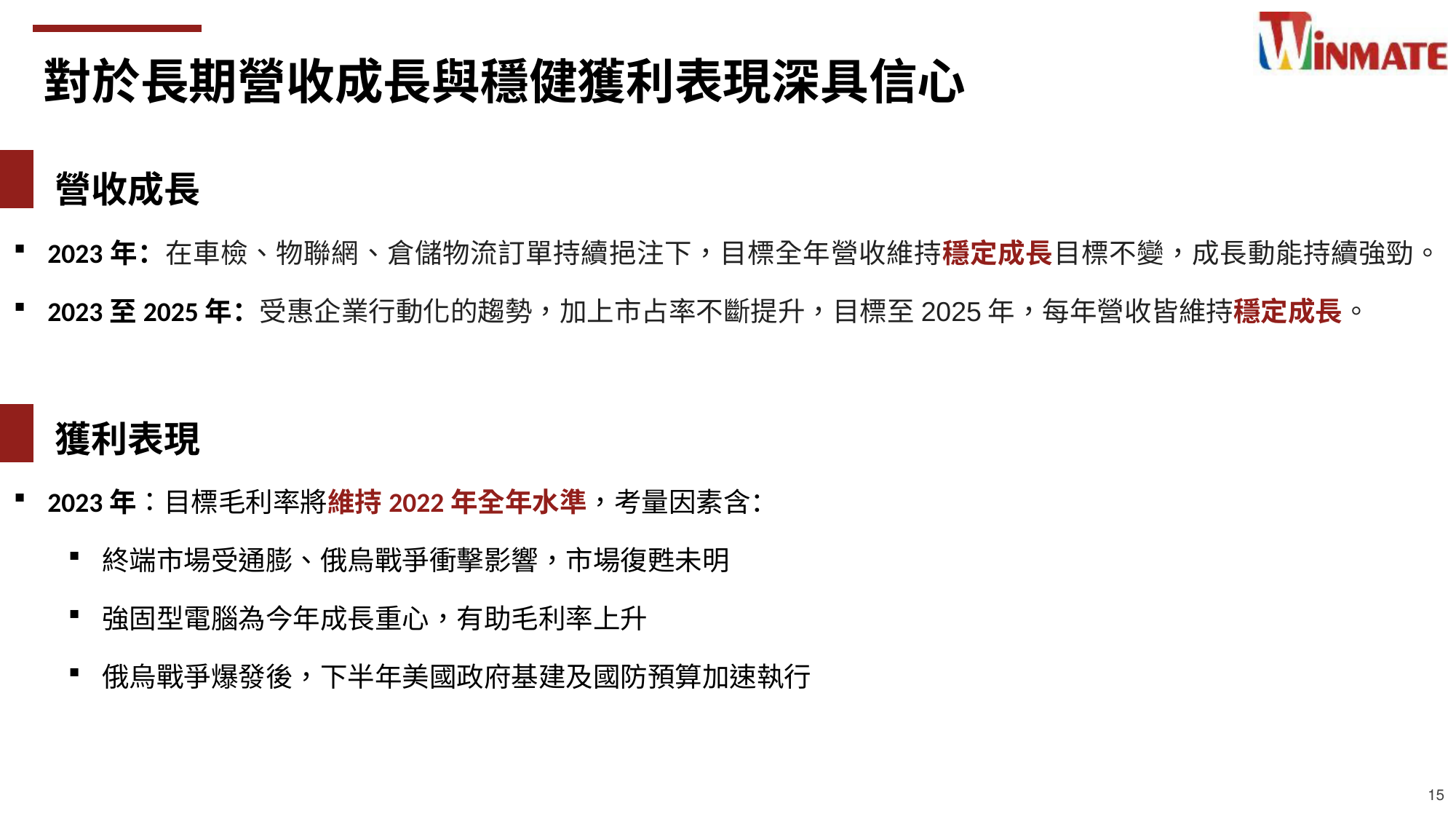

對於長期營收成長與穩健獲利表現深具信心
    營收成長
2023年：在車檢、物聯網、倉儲物流訂單持續挹注下，目標全年營收維持穩定成長目標不變，成長動能持續強勁。
2023至2025年：受惠企業行動化的趨勢，加上市占率不斷提升，目標至2025年，每年營收皆維持穩定成長。

    獲利表現
2023年：目標毛利率將維持2022年全年水準，考量因素含：
終端市場受通膨、俄烏戰爭衝擊影響，市場復甦未明
強固型電腦為今年成長重心，有助毛利率上升
俄烏戰爭爆發後，下半年美國政府基建及國防預算加速執行

15